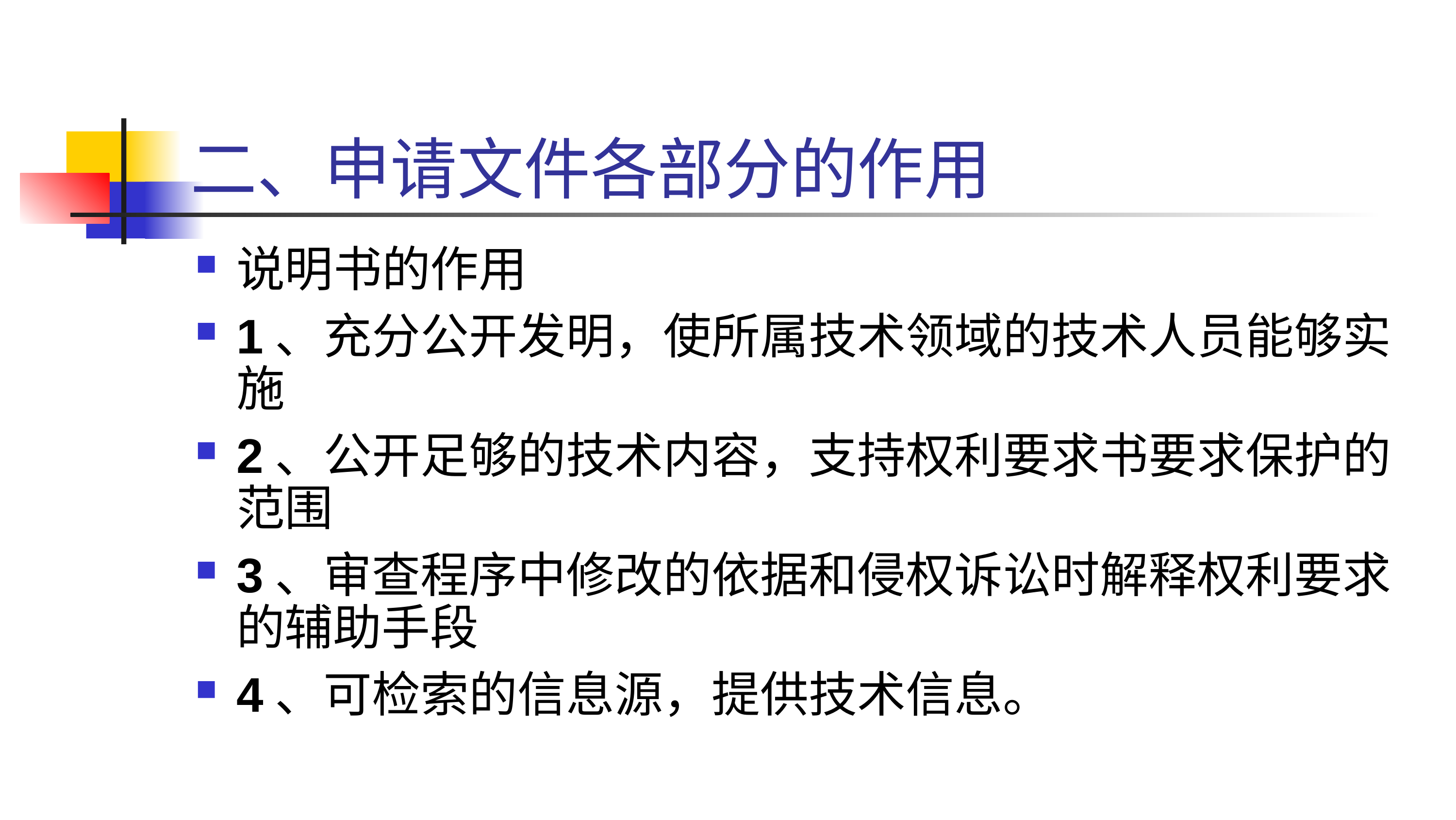

# 二、申请文件各部分的作用
说明书的作用
1、充分公开发明，使所属技术领域的技术人员能够实施
2、公开足够的技术内容，支持权利要求书要求保护的范围
3、审查程序中修改的依据和侵权诉讼时解释权利要求的辅助手段
4、可检索的信息源，提供技术信息。